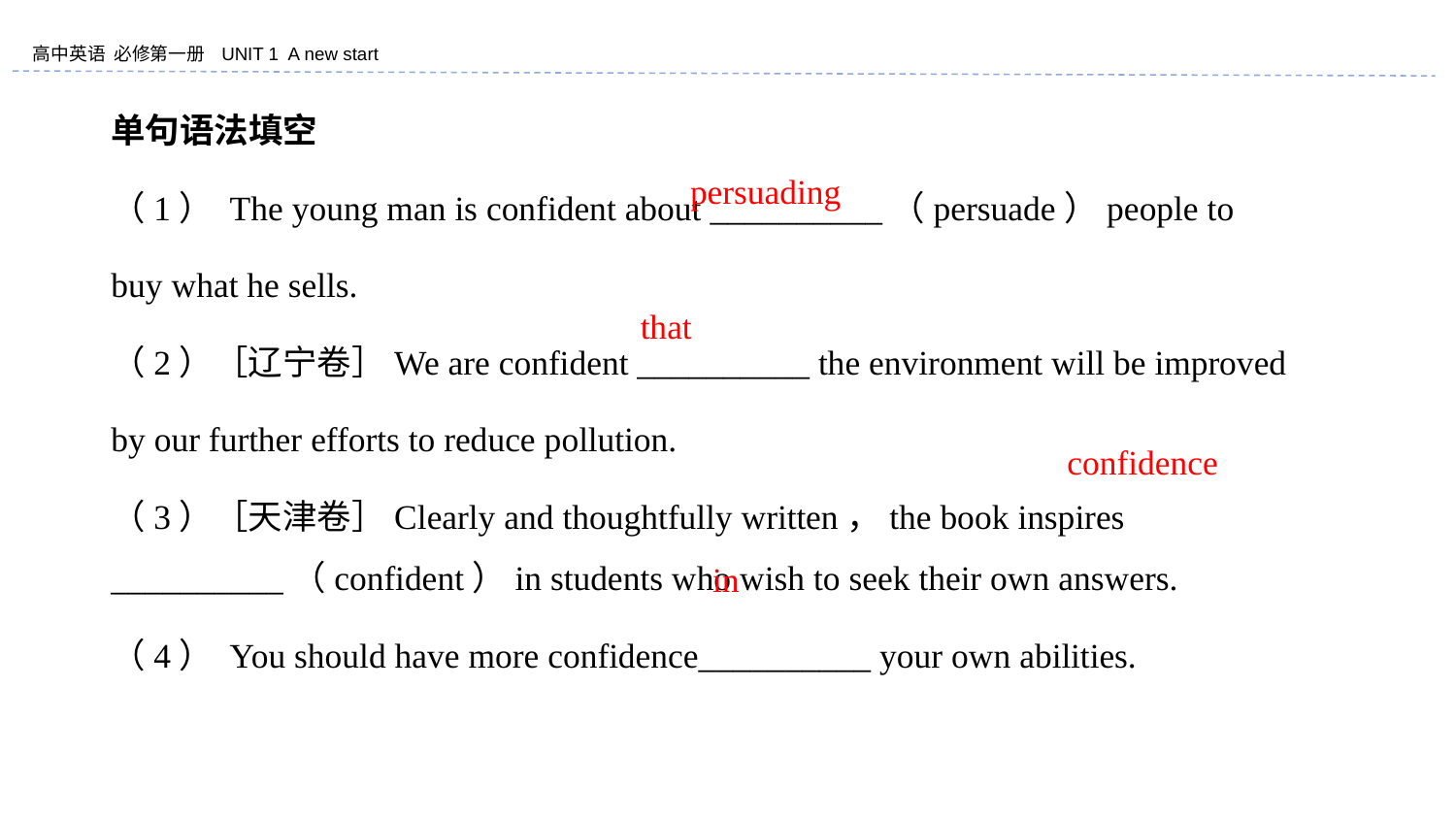

单句语法填空
（1） The young man is confident about __________（persuade）people to
buy what he sells.
（2）［辽宁卷］We are confident __________ the environment will be improved
by our further efforts to reduce pollution.
（3）［天津卷］Clearly and thoughtfully written，the book inspires __________（confident）in students who wish to seek their own answers.
（4） You should have more confidence__________ your own abilities.

persuading
that
confidence
in